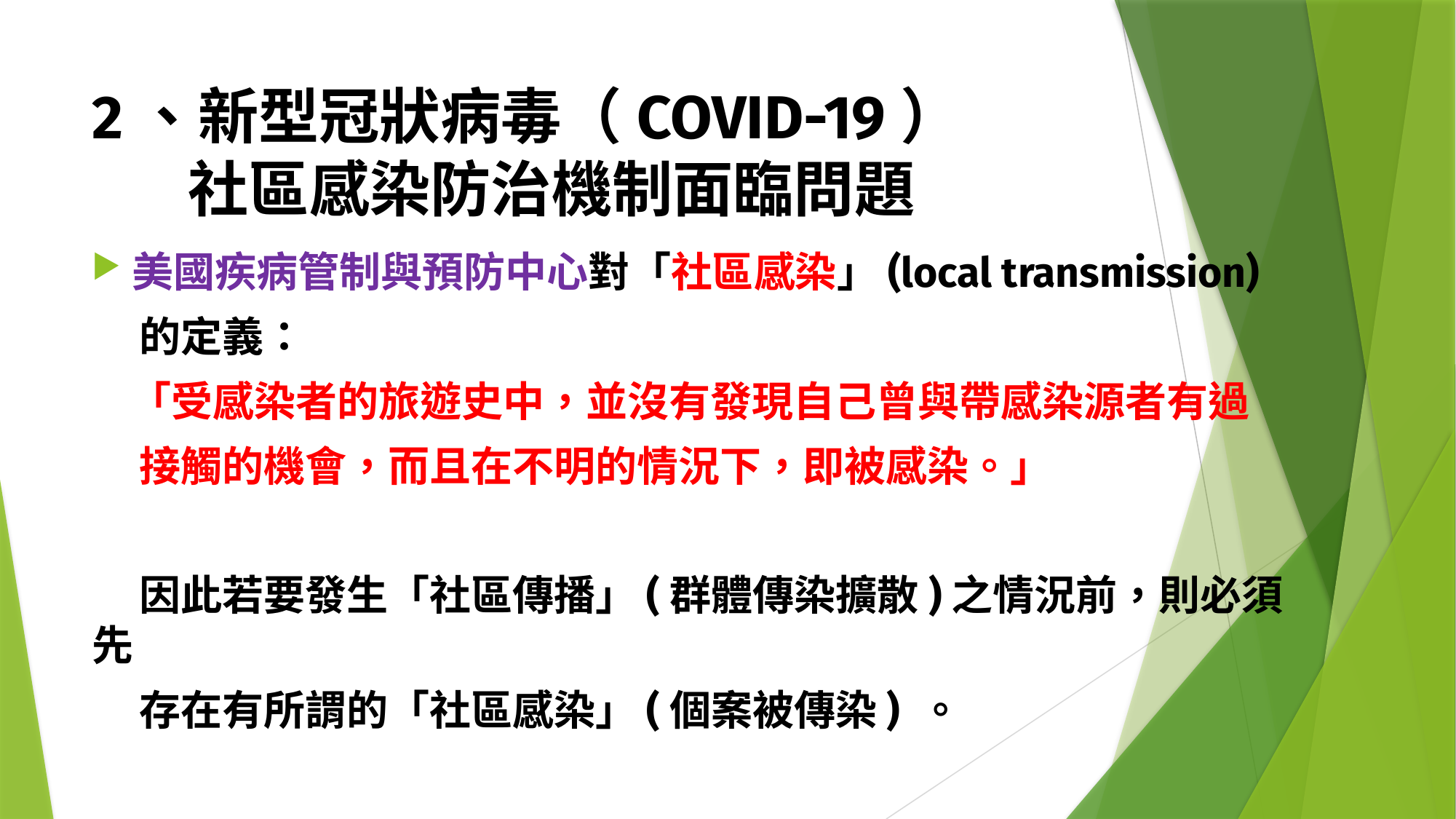

# 2、新型冠狀病毒（COVID-19） 社區感染防治機制面臨問題
美國疾病管制與預防中心對「社區感染」(local transmission)
    的定義：
   「受感染者的旅遊史中，並沒有發現自己曾與帶感染源者有過
    接觸的機會，而且在不明的情況下，即被感染。」

    因此若要發生「社區傳播」(群體傳染擴散)之情況前，則必須先
    存在有所謂的「社區感染」(個案被傳染) 。